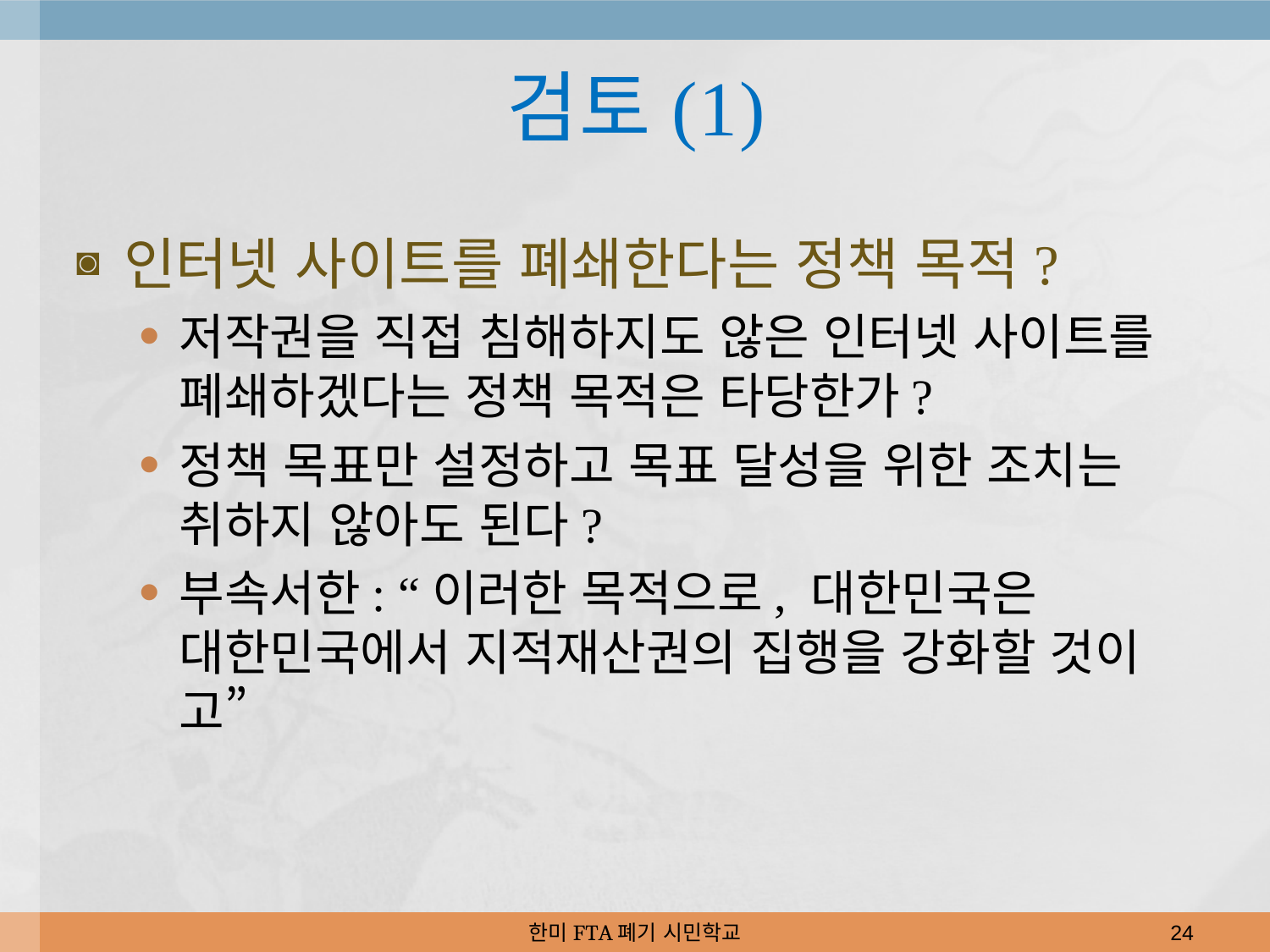

# 검토(1)
인터넷 사이트를 폐쇄한다는 정책 목적?
저작권을 직접 침해하지도 않은 인터넷 사이트를 폐쇄하겠다는 정책 목적은 타당한가?
정책 목표만 설정하고 목표 달성을 위한 조치는 취하지 않아도 된다?
부속서한: “이러한 목적으로, 대한민국은 대한민국에서 지적재산권의 집행을 강화할 것이고”
한미FTA폐기 시민학교
24